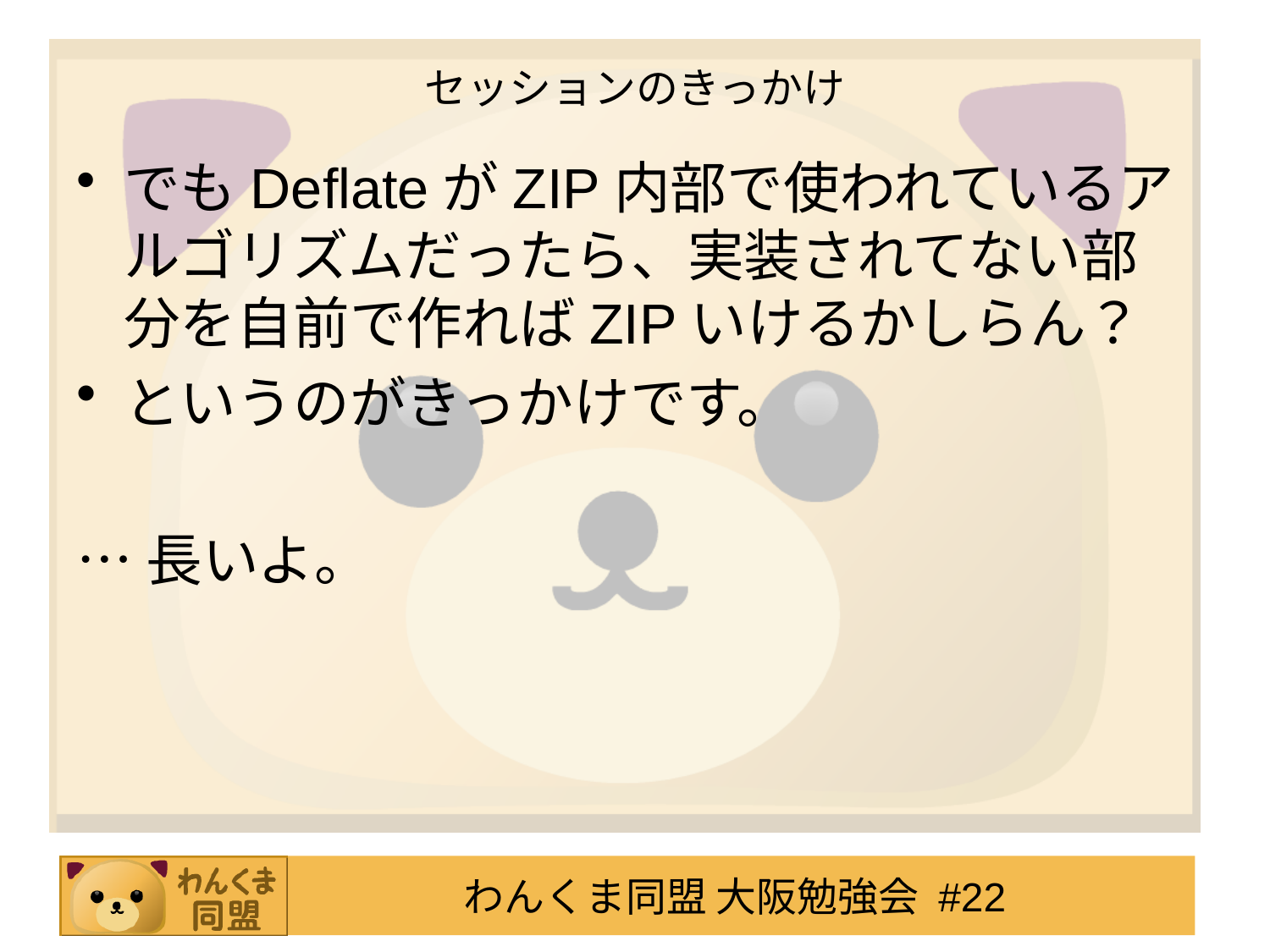

# セッションのきっかけ
でもDeflateがZIP内部で使われているアルゴリズムだったら、実装されてない部分を自前で作ればZIPいけるかしらん？
というのがきっかけです。

…長いよ。